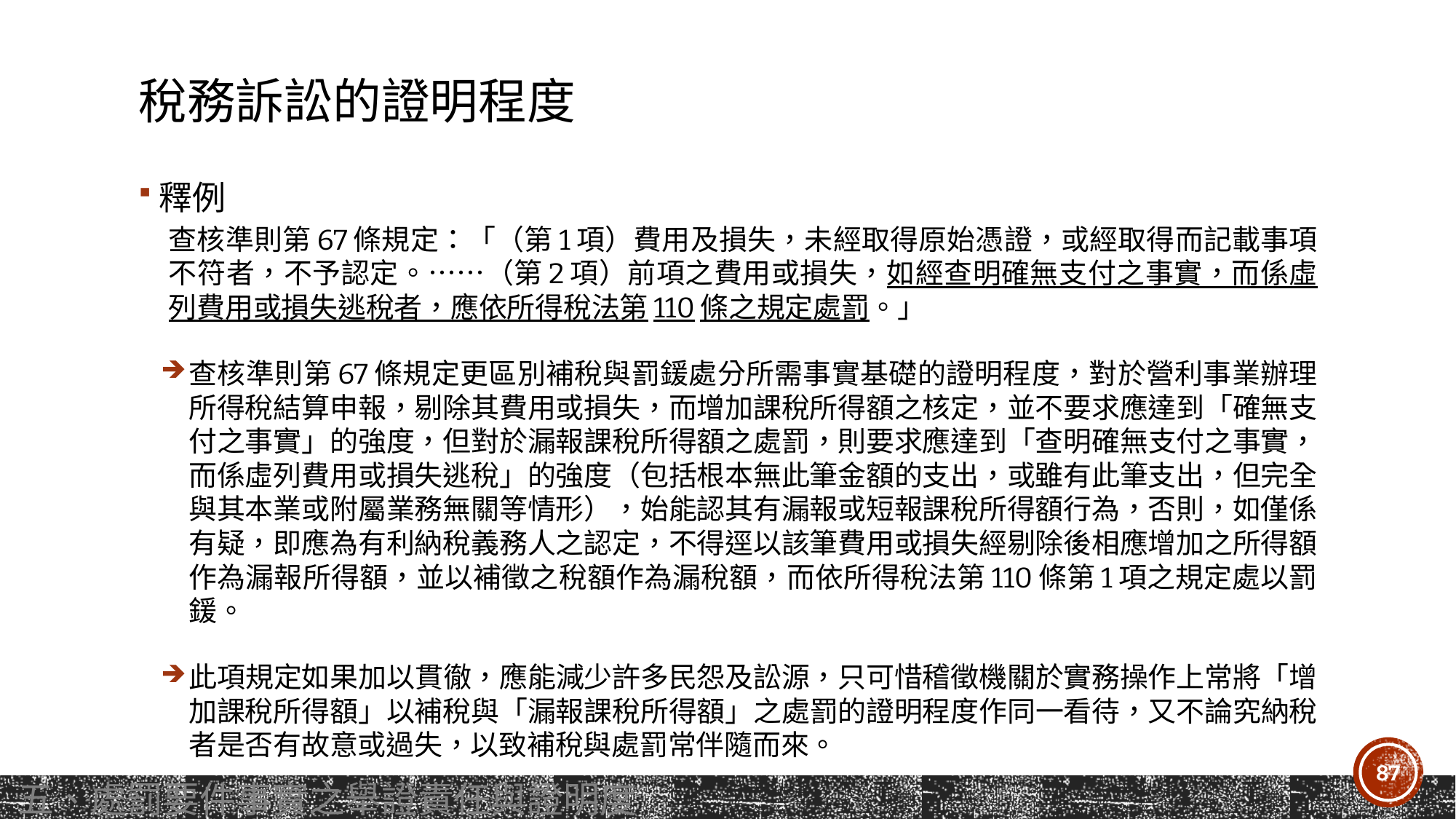

# 稅務訴訟的證明程度
釋例
查核準則第67條規定：「（第1項）費用及損失，未經取得原始憑證，或經取得而記載事項不符者，不予認定。……（第2項）前項之費用或損失，如經查明確無支付之事實，而係虛列費用或損失逃稅者，應依所得稅法第110條之規定處罰。」

查核準則第67條規定更區別補稅與罰鍰處分所需事實基礎的證明程度，對於營利事業辦理所得稅結算申報，剔除其費用或損失，而增加課稅所得額之核定，並不要求應達到「確無支付之事實」的強度，但對於漏報課稅所得額之處罰，則要求應達到「查明確無支付之事實，而係虛列費用或損失逃稅」的強度（包括根本無此筆金額的支出，或雖有此筆支出，但完全與其本業或附屬業務無關等情形），始能認其有漏報或短報課稅所得額行為，否則，如僅係有疑，即應為有利納稅義務人之認定，不得逕以該筆費用或損失經剔除後相應增加之所得額作為漏報所得額，並以補徵之稅額作為漏稅額，而依所得稅法第110條第1項之規定處以罰鍰。

此項規定如果加以貫徹，應能減少許多民怨及訟源，只可惜稽徵機關於實務操作上常將「增加課稅所得額」以補稅與「漏報課稅所得額」之處罰的證明程度作同一看待，又不論究納稅者是否有故意或過失，以致補稅與處罰常伴隨而來。
87